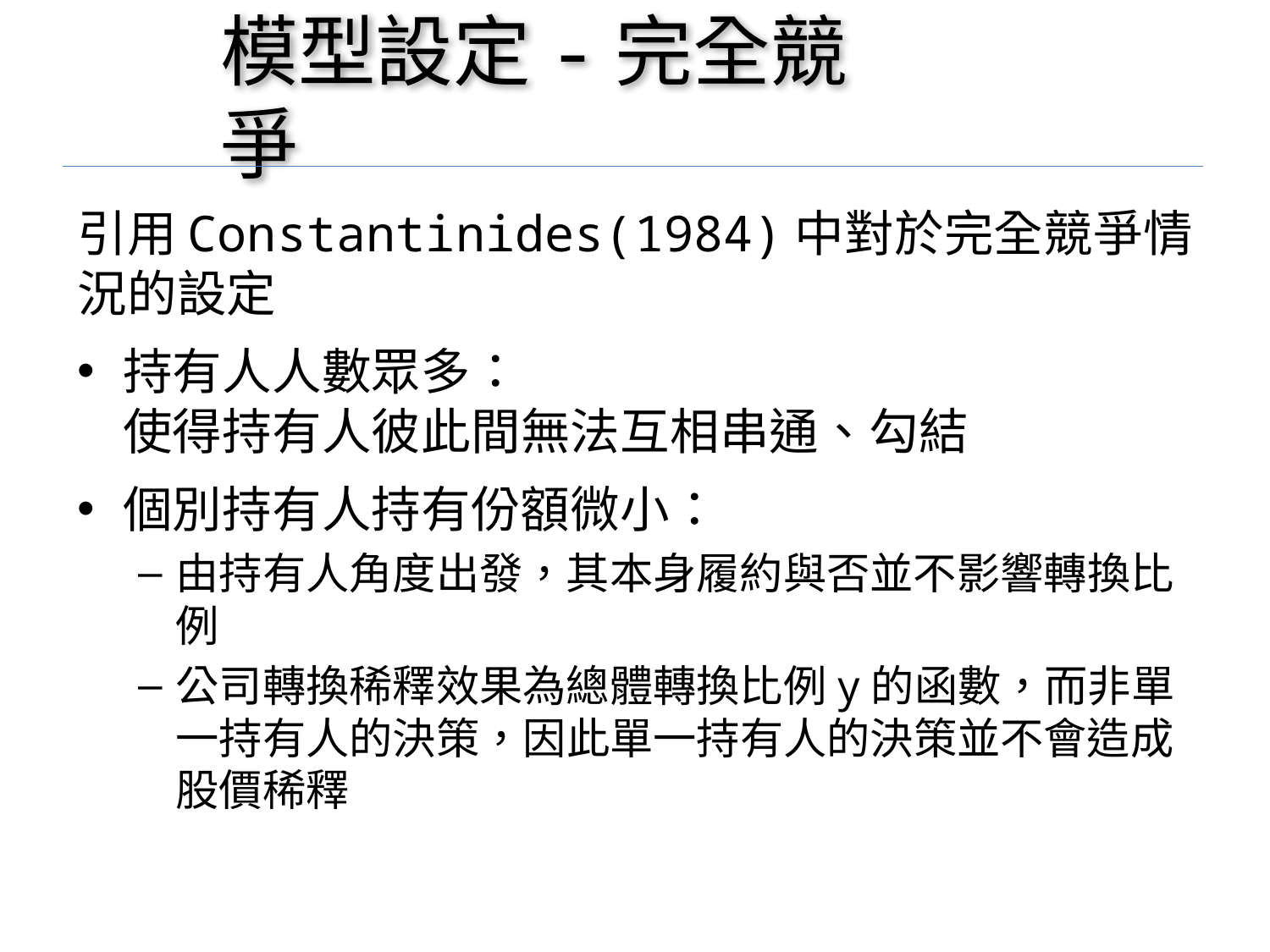

# 模型設定-完全競爭
引用Constantinides(1984)中對於完全競爭情況的設定
持有人人數眾多：
使得持有人彼此間無法互相串通、勾結
個別持有人持有份額微小：
由持有人角度出發，其本身履約與否並不影響轉換比例
公司轉換稀釋效果為總體轉換比例y的函數，而非單一持有人的決策，因此單一持有人的決策並不會造成股價稀釋